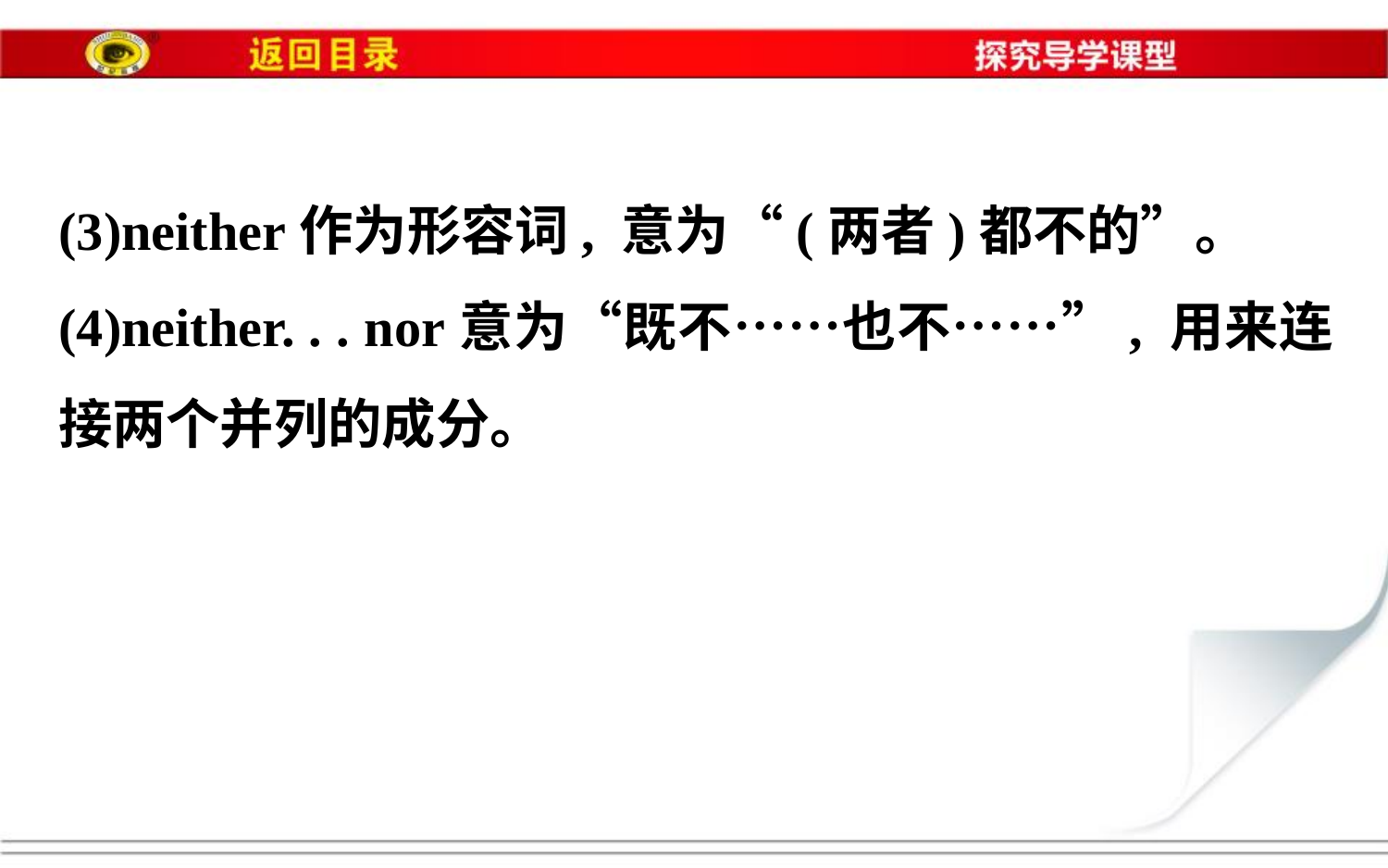

(3)neither作为形容词, 意为“(两者)都不的”。
(4)neither. . . nor意为“既不……也不……”, 用来连接两个并列的成分。